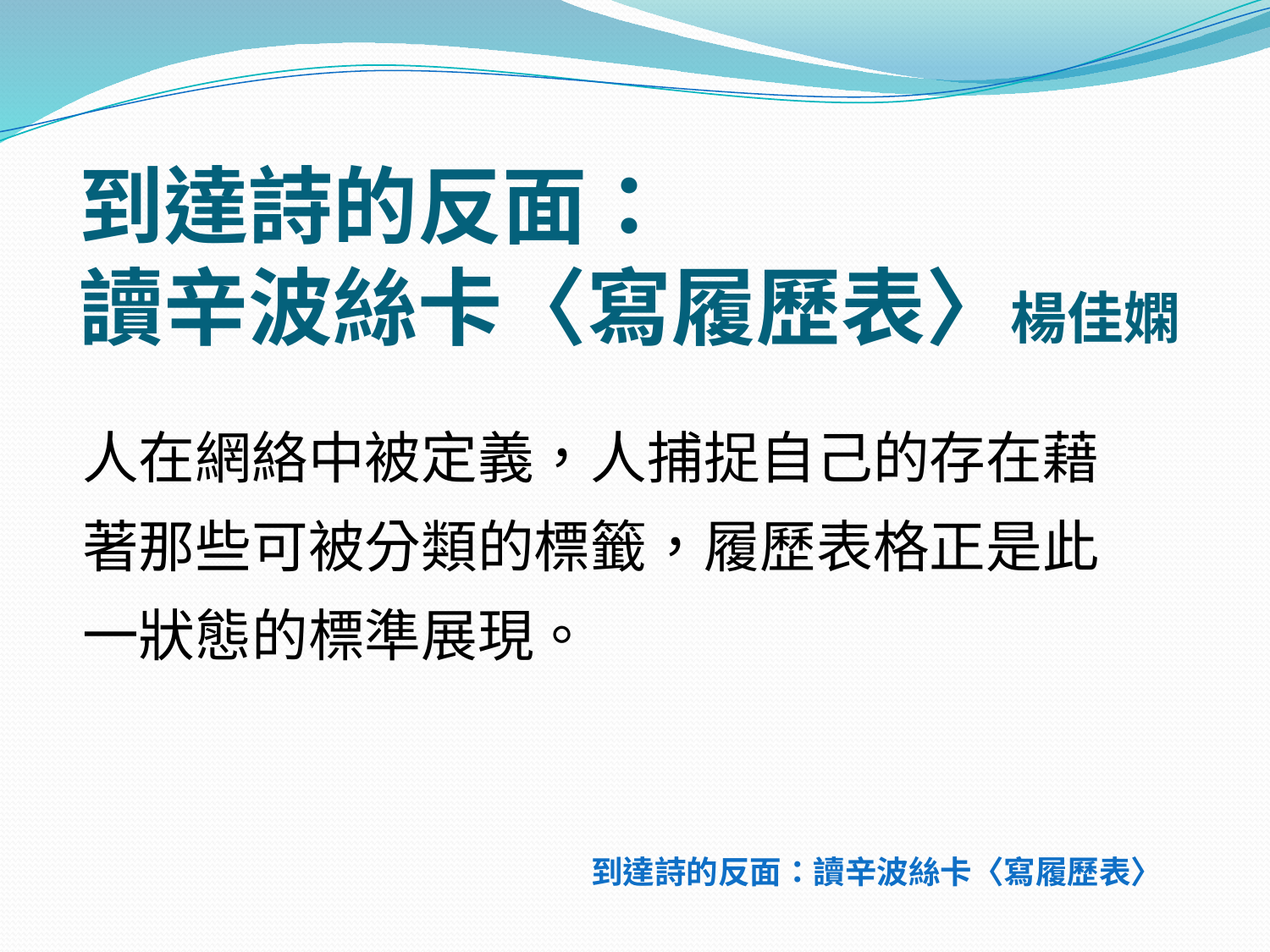

# 到達詩的反面： 讀辛波絲卡〈寫履歷表〉楊佳嫻
人在網絡中被定義，人捕捉自己的存在藉
著那些可被分類的標籤，履歷表格正是此
一狀態的標準展現。

到達詩的反面：讀辛波絲卡〈寫履歷表〉